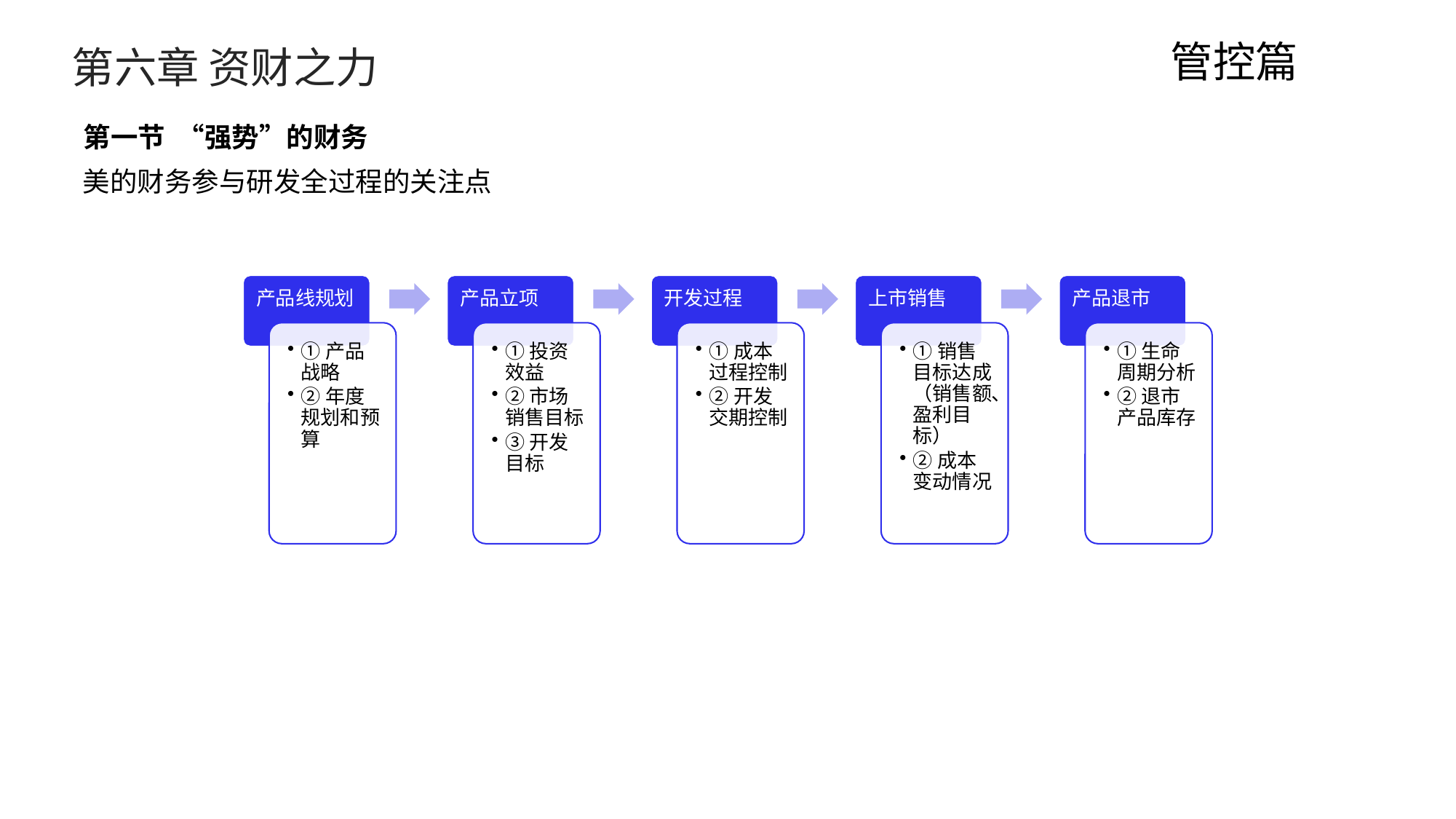

管控篇
第六章 资财之力
产品线规划
①产品战略
②年度规划和预算

产品立项
①投资效益
②市场销售目标
③开发目标

开发过程
①成本过程控制
②开发交期控制

上市销售
①销售目标达成（销售额、盈利目标）
②成本变动情况

产品退市
①生命周期分析
②退市产品库存
第一节  “强势”的财务
美的财务参与研发全过程的关注点